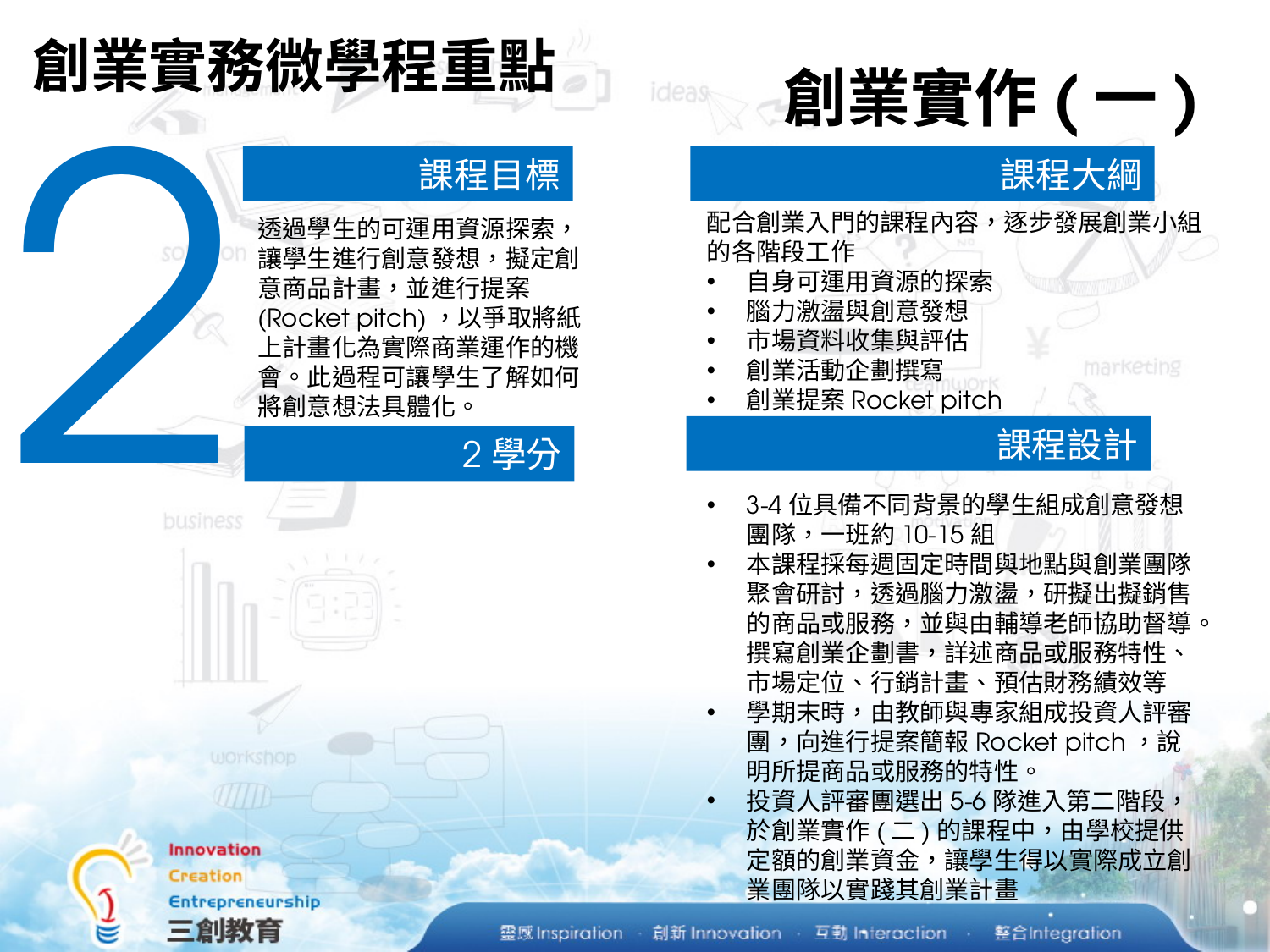

# 創業實務微學程重點
創業實作(一)
2
課程目標
課程大綱
配合創業入門的課程內容，逐步發展創業小組的各階段工作
自身可運用資源的探索
腦力激盪與創意發想
市場資料收集與評估
創業活動企劃撰寫
創業提案Rocket pitch
透過學生的可運用資源探索，讓學生進行創意發想，擬定創意商品計畫，並進行提案(Rocket pitch)，以爭取將紙上計畫化為實際商業運作的機會。此過程可讓學生了解如何將創意想法具體化。
課程設計
2學分
3-4位具備不同背景的學生組成創意發想團隊，一班約10-15組
本課程採每週固定時間與地點與創業團隊聚會研討，透過腦力激盪，研擬出擬銷售的商品或服務，並與由輔導老師協助督導。撰寫創業企劃書，詳述商品或服務特性、市場定位、行銷計畫、預估財務績效等
學期末時，由教師與專家組成投資人評審團，向進行提案簡報Rocket pitch，說明所提商品或服務的特性。
投資人評審團選出5-6隊進入第二階段，於創業實作(二)的課程中，由學校提供定額的創業資金，讓學生得以實際成立創業團隊以實踐其創業計畫